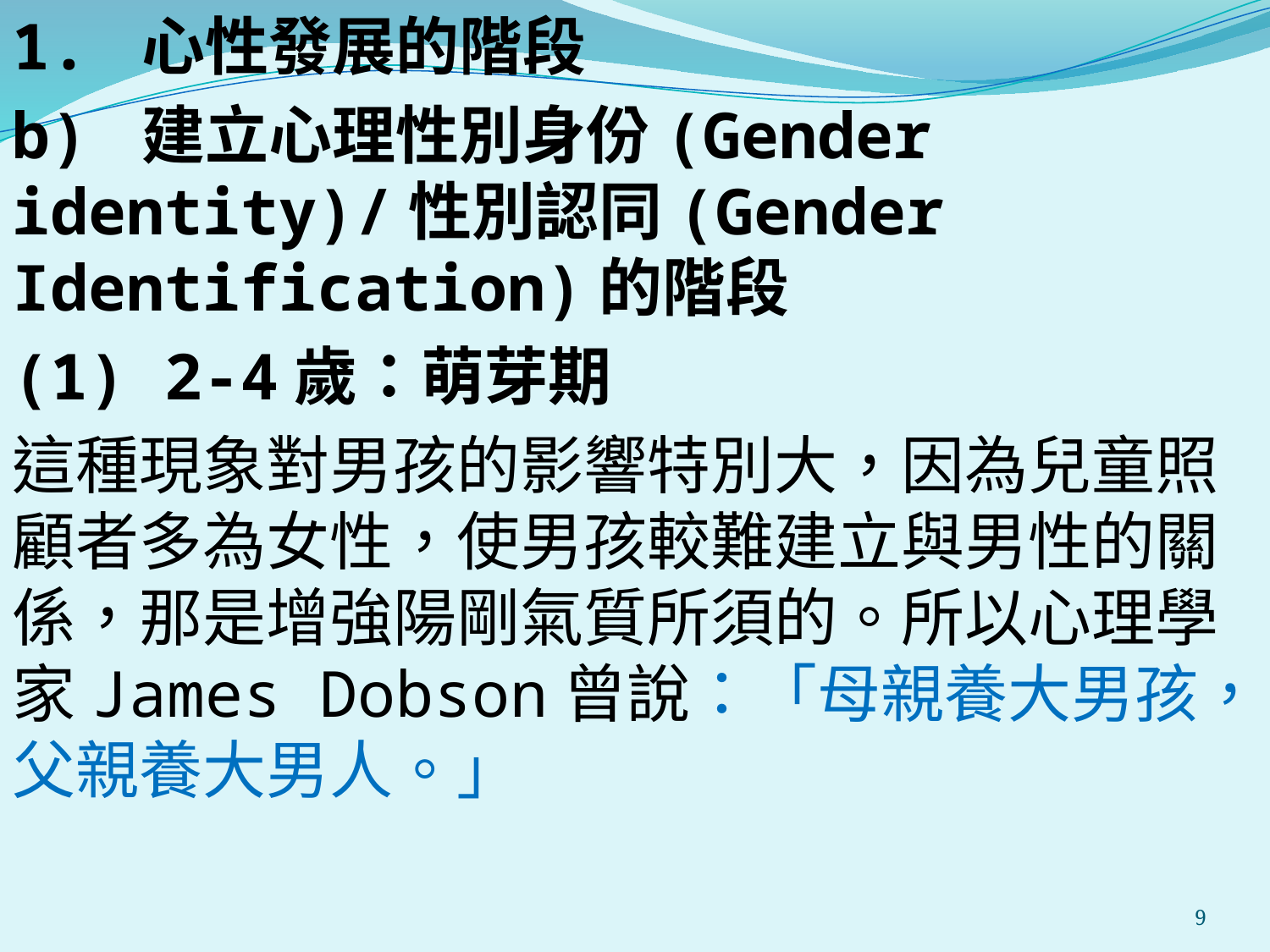

1. 心性發展的階段
b) 建立心理性別身份(Gender identity)/性別認同(Gender Identification)的階段
(1) 2-4歲：萌芽期
這種現象對男孩的影響特別大，因為兒童照顧者多為女性，使男孩較難建立與男性的關係，那是增強陽剛氣質所須的。所以心理學家James Dobson曾說：「母親養大男孩，父親養大男人。」
#

9